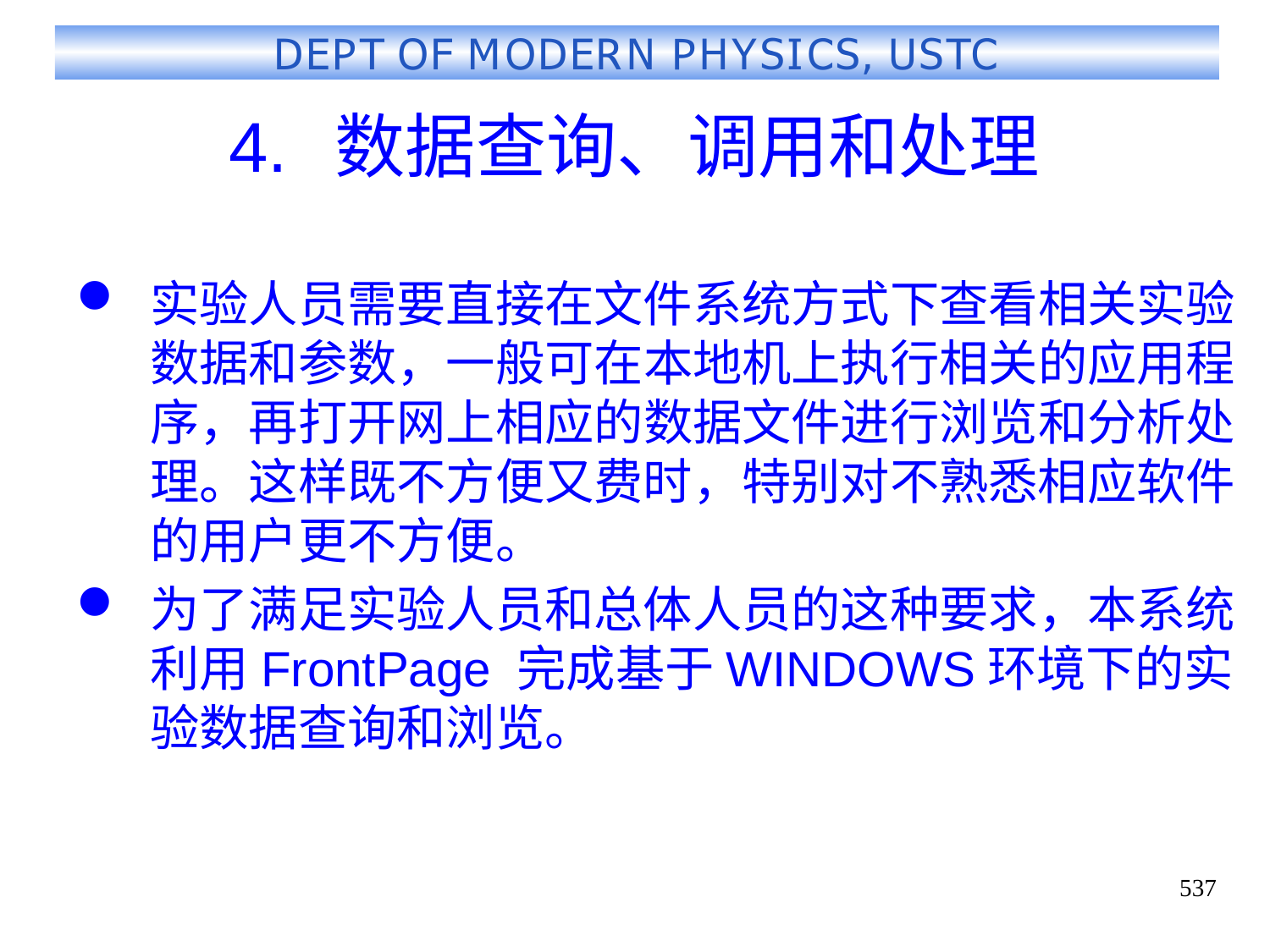

# 数据查询、调用和处理
实验人员需要直接在文件系统方式下查看相关实验数据和参数，一般可在本地机上执行相关的应用程序，再打开网上相应的数据文件进行浏览和分析处理。这样既不方便又费时，特别对不熟悉相应软件的用户更不方便。
为了满足实验人员和总体人员的这种要求，本系统利用FrontPage 完成基于WINDOWS环境下的实验数据查询和浏览。
537